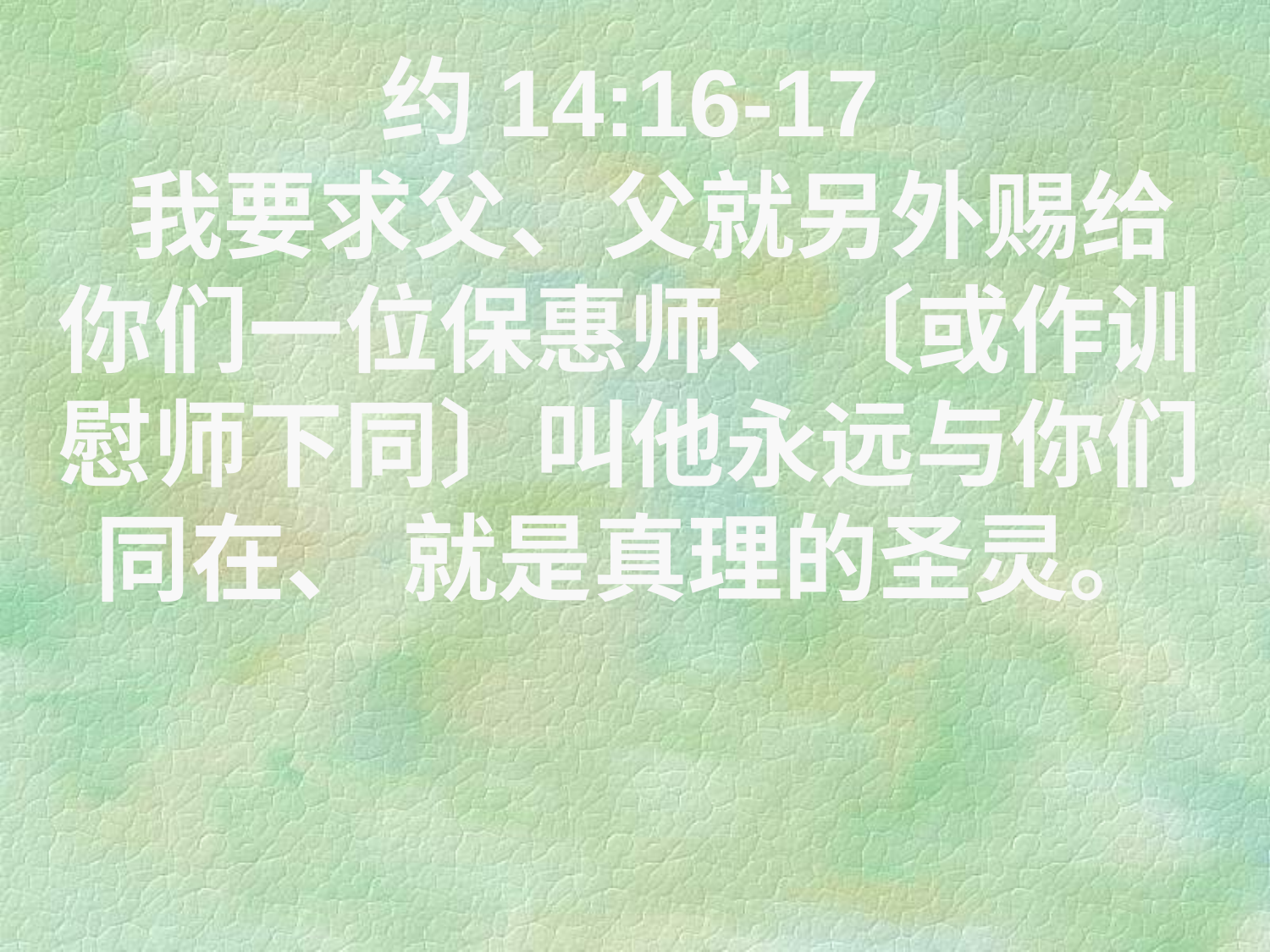

约14:16-17
 我要求父、父就另外赐给你们一位保惠师、〔或作训慰师下同〕叫他永远与你们同在、 就是真理的圣灵。